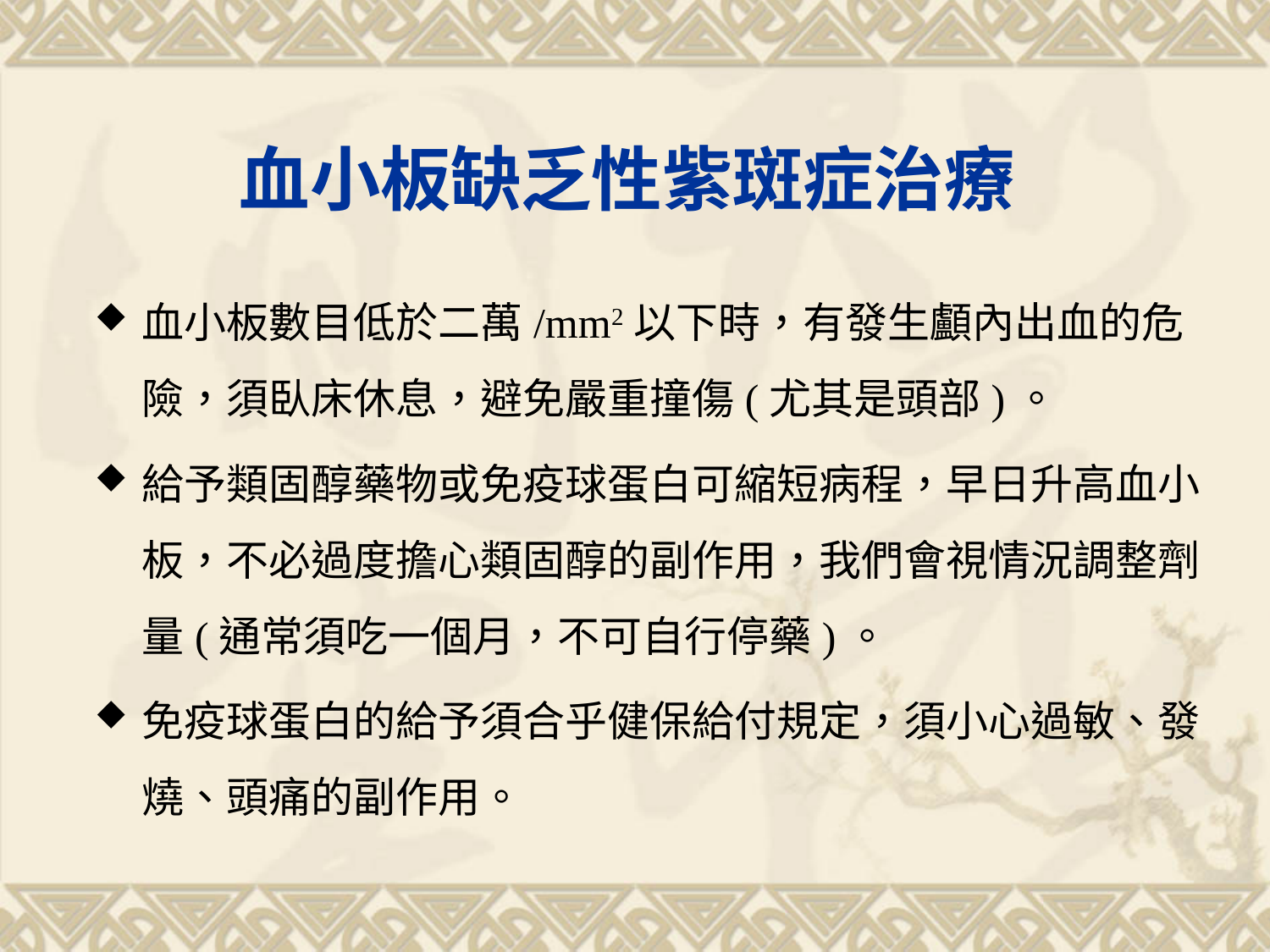

# 血小板缺乏性紫斑症治療
血小板數目低於二萬/mm2以下時，有發生顱內出血的危險，須臥床休息，避免嚴重撞傷(尤其是頭部)。
給予類固醇藥物或免疫球蛋白可縮短病程，早日升高血小板，不必過度擔心類固醇的副作用，我們會視情況調整劑量(通常須吃一個月，不可自行停藥)。
免疫球蛋白的給予須合乎健保給付規定，須小心過敏、發燒、頭痛的副作用。